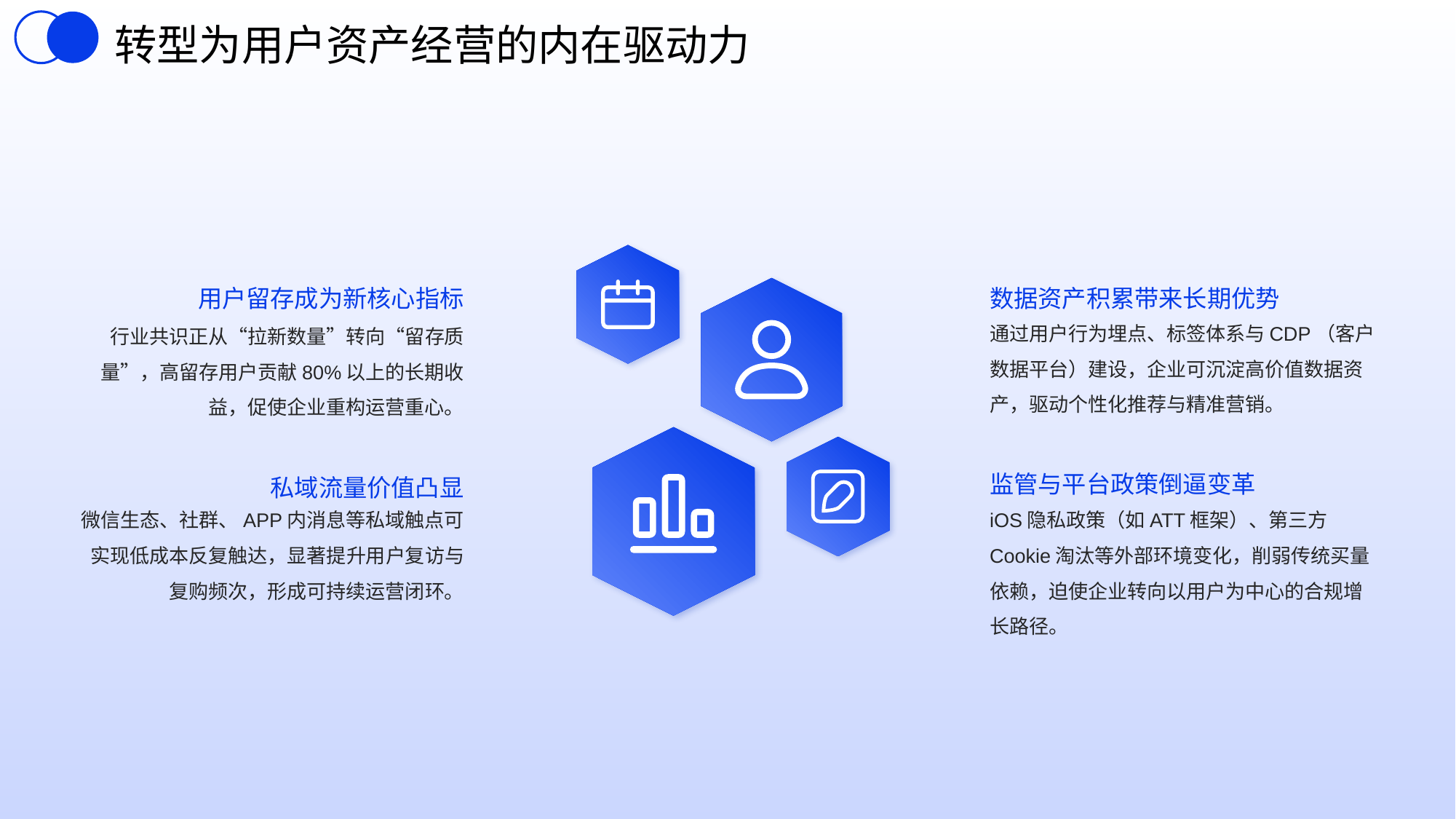

转型为用户资产经营的内在驱动力

数据资产积累带来长期优势
用户留存成为新核心指标

通过用户行为埋点、标签体系与CDP（客户数据平台）建设，企业可沉淀高价值数据资产，驱动个性化推荐与精准营销。
行业共识正从“拉新数量”转向“留存质量”，高留存用户贡献80%以上的长期收益，促使企业重构运营重心。

监管与平台政策倒逼变革
私域流量价值凸显

微信生态、社群、APP内消息等私域触点可实现低成本反复触达，显著提升用户复访与复购频次，形成可持续运营闭环。
iOS隐私政策（如ATT框架）、第三方Cookie淘汰等外部环境变化，削弱传统买量依赖，迫使企业转向以用户为中心的合规增长路径。